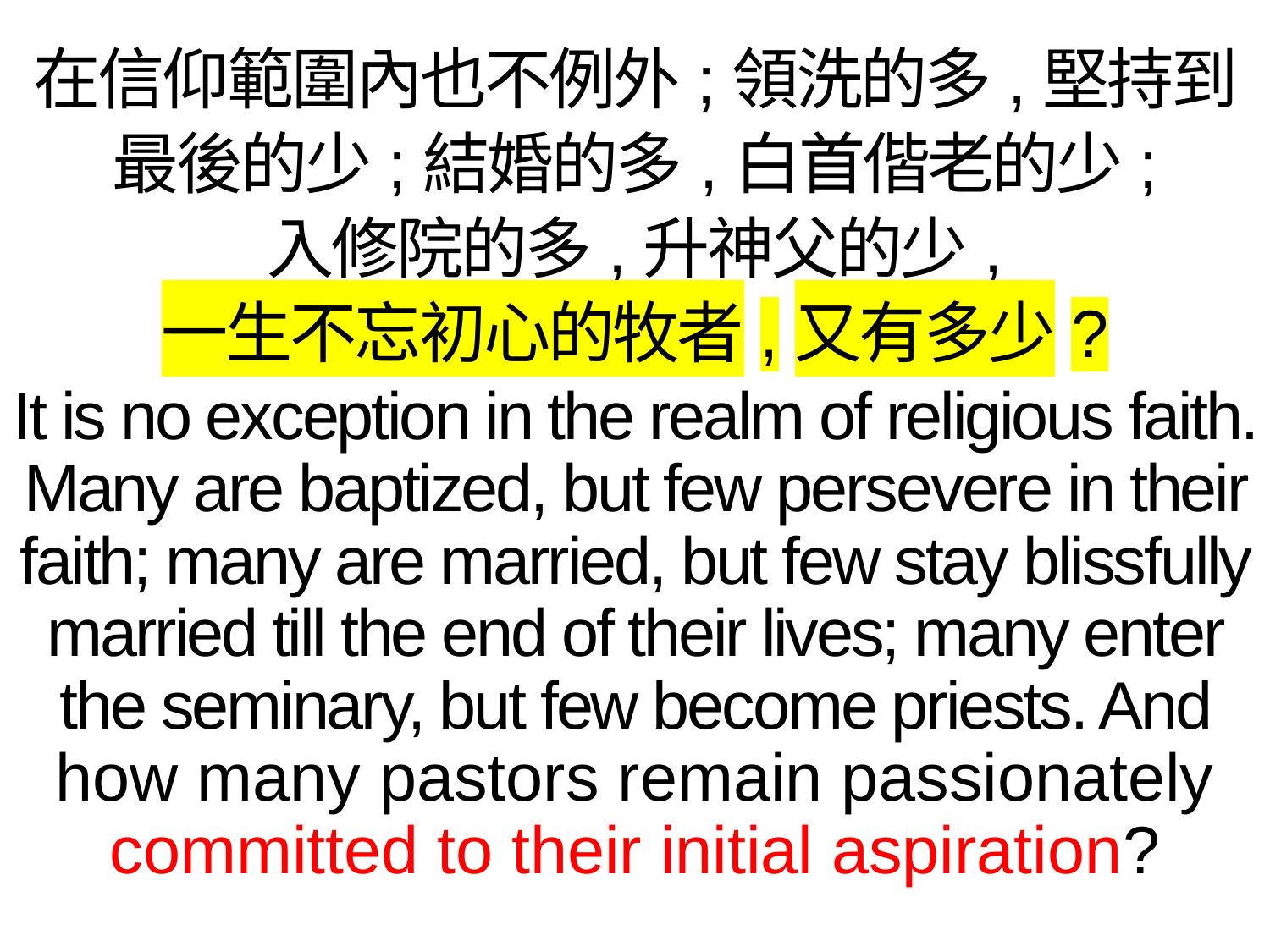

在信仰範圍內也不例外;領洗的多,堅持到最後的少;結婚的多,白首偕老的少;
入修院的多,升神父的少,
一生不忘初心的牧者,又有多少?
It is no exception in the realm of religious faith. Many are baptized, but few persevere in their faith; many are married, but few stay blissfully married till the end of their lives; many enter the seminary, but few become priests. And how many pastors remain passionately committed to their initial aspiration?